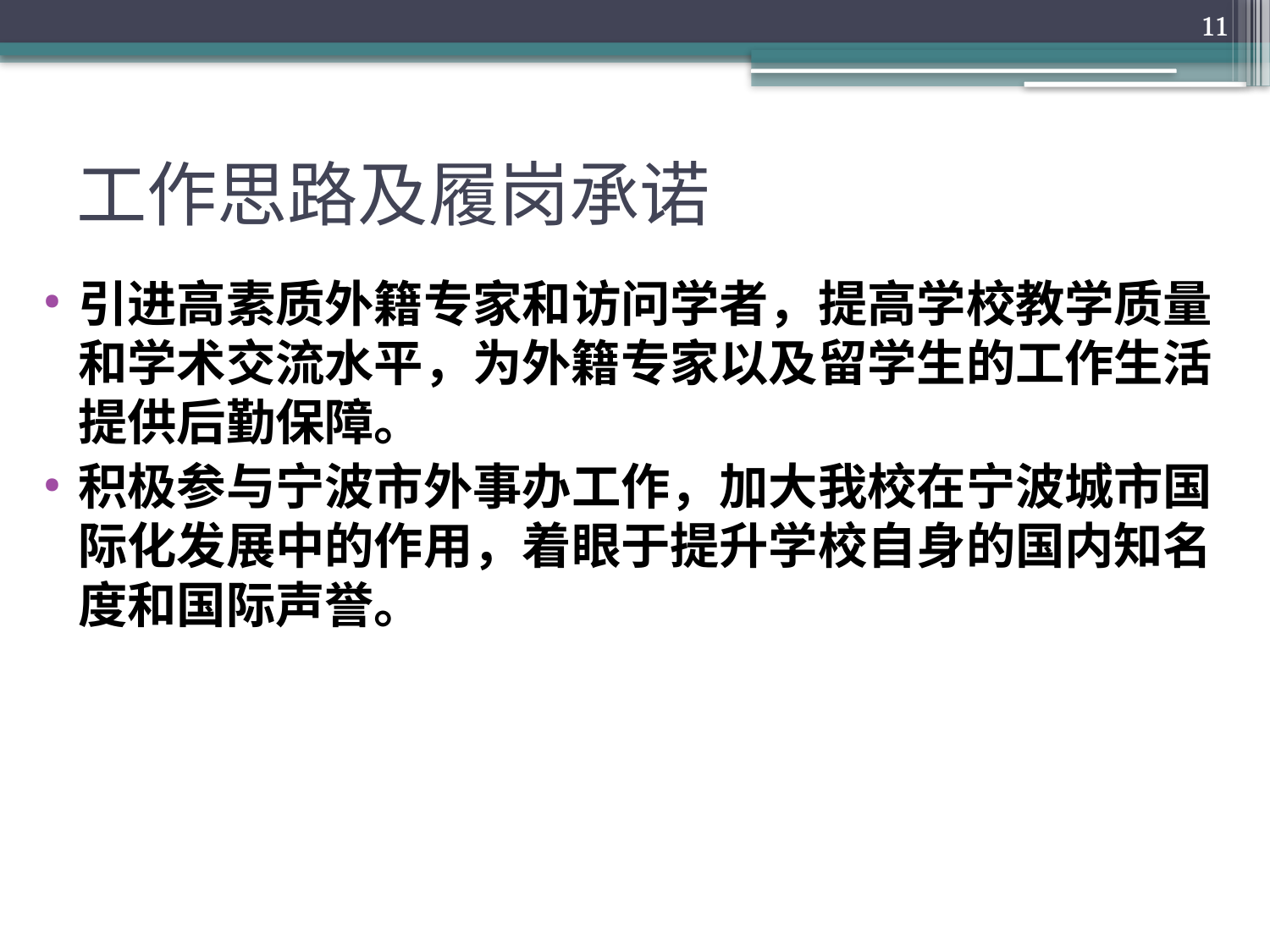

11
# 工作思路及履岗承诺
引进高素质外籍专家和访问学者，提高学校教学质量和学术交流水平，为外籍专家以及留学生的工作生活提供后勤保障。
积极参与宁波市外事办工作，加大我校在宁波城市国际化发展中的作用，着眼于提升学校自身的国内知名度和国际声誉。